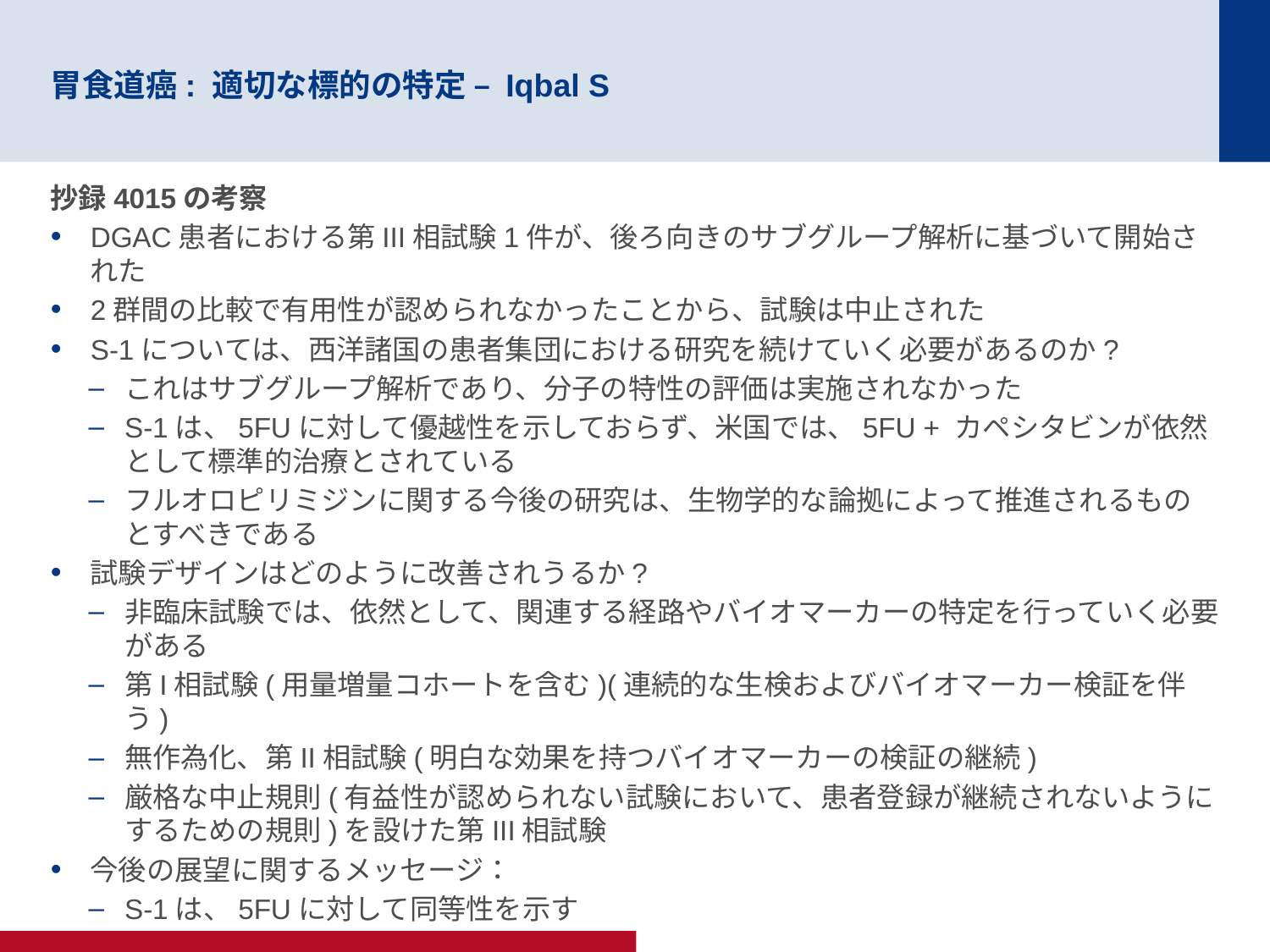

# 胃食道癌: 適切な標的の特定 – Iqbal S
抄録4015の考察
DGAC患者における第III相試験1件が、後ろ向きのサブグループ解析に基づいて開始された
2群間の比較で有用性が認められなかったことから、試験は中止された
S-1については、西洋諸国の患者集団における研究を続けていく必要があるのか?
これはサブグループ解析であり、分子の特性の評価は実施されなかった
S-1は、5FUに対して優越性を示しておらず、米国では、5FU + カペシタビンが依然として標準的治療とされている
フルオロピリミジンに関する今後の研究は、生物学的な論拠によって推進されるものとすべきである
試験デザインはどのように改善されうるか?
非臨床試験では、依然として、関連する経路やバイオマーカーの特定を行っていく必要がある
第I相試験(用量増量コホートを含む)(連続的な生検およびバイオマーカー検証を伴う)
無作為化、第II相試験(明白な効果を持つバイオマーカーの検証の継続)
厳格な中止規則(有益性が認められない試験において、患者登録が継続されないようにするための規則)を設けた第III相試験
今後の展望に関するメッセージ：
S-1は、5FUに対して同等性を示す